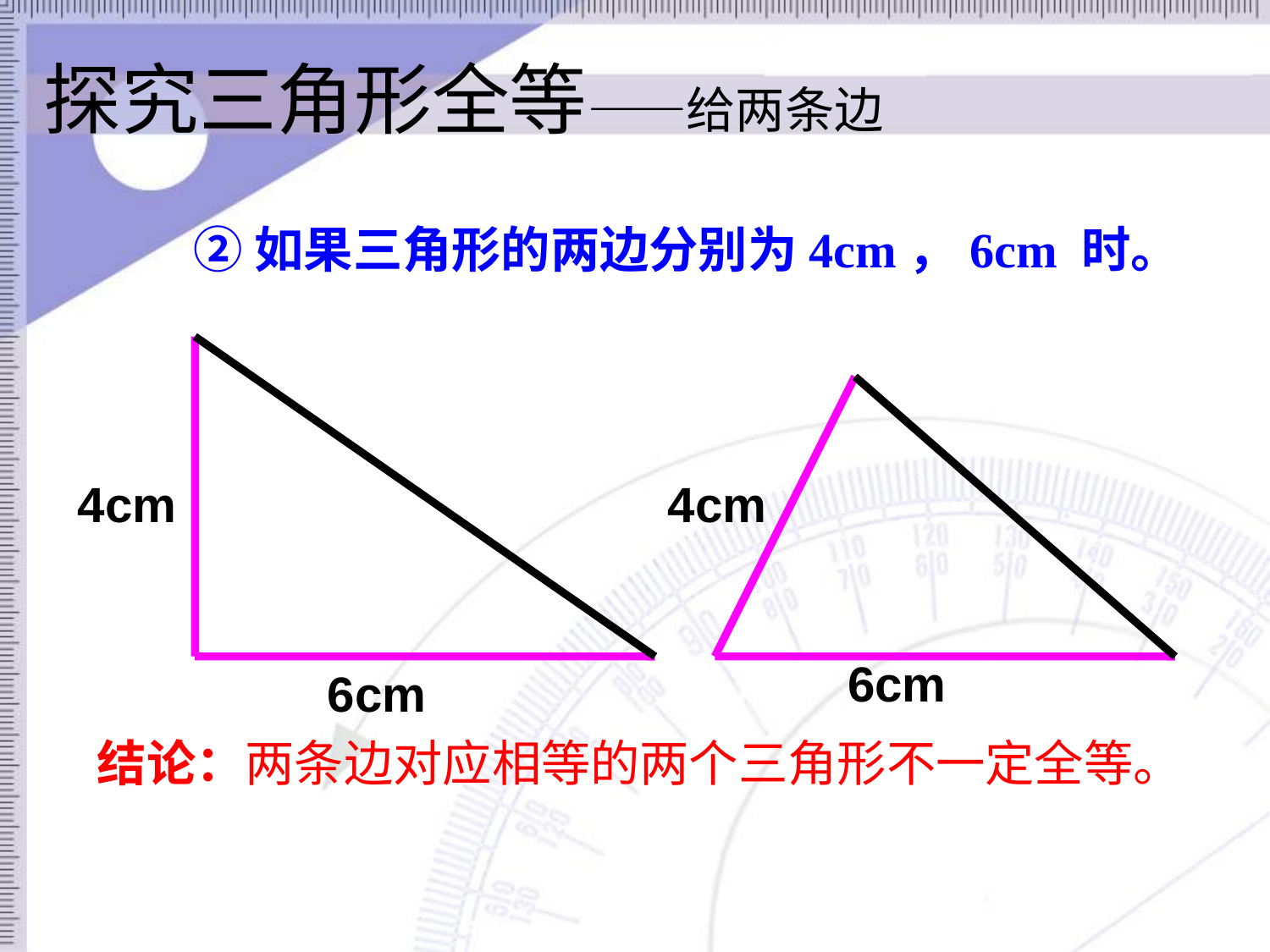

# 探究三角形全等——给两条边
②如果三角形的两边分别为4cm，6cm 时。

4cm
4cm

6cm

6cm

结论：两条边对应相等的两个三角形不一定全等。